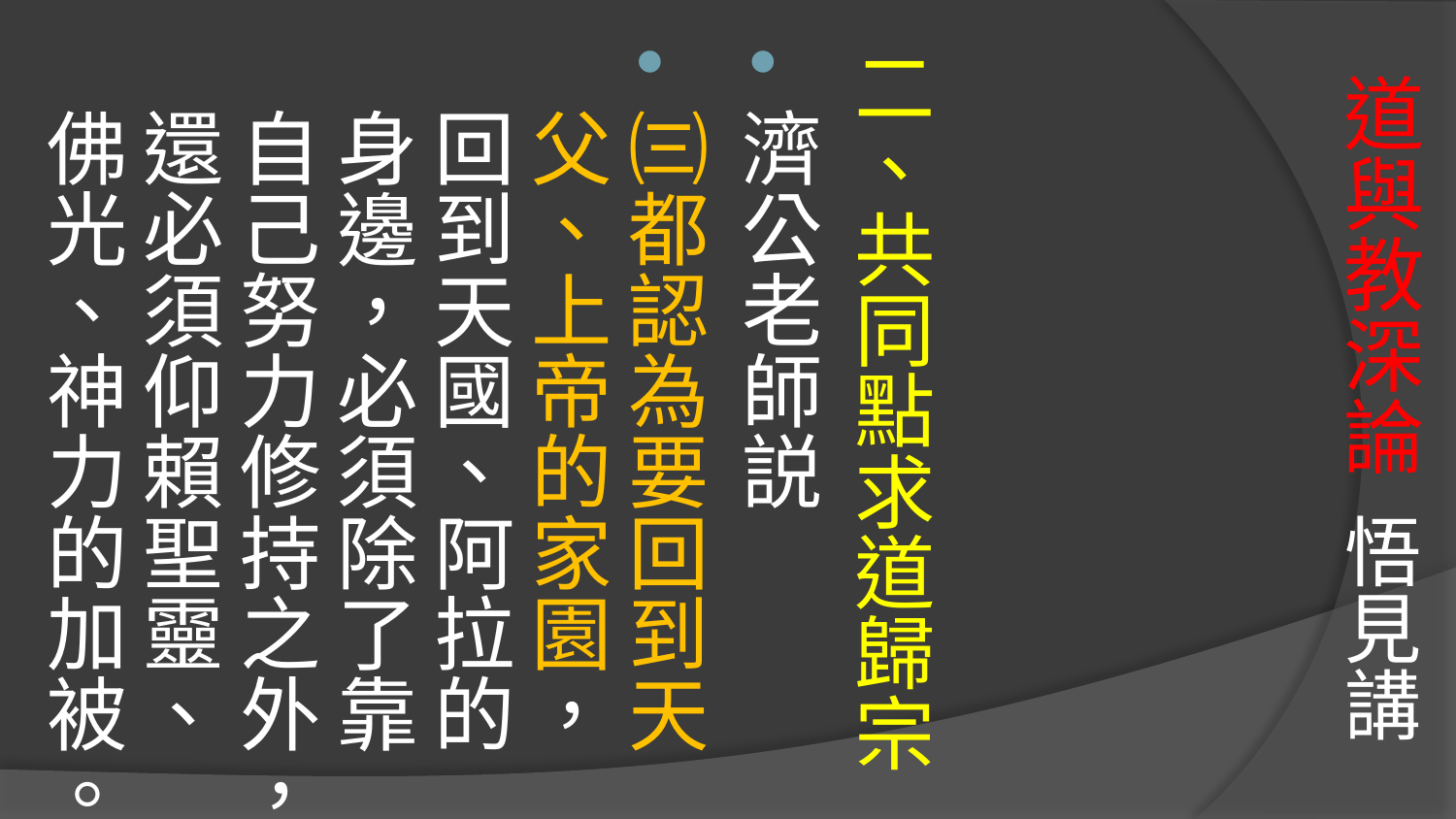

# 道與教深論  悟見講
二、共同點求道歸宗
濟公老師説
㈢都認為要回到天父、上帝的家園，回到天國、阿拉的身邊，必須除了靠自己努力修持之外，還必須仰賴聖靈、佛光、神力的加被。